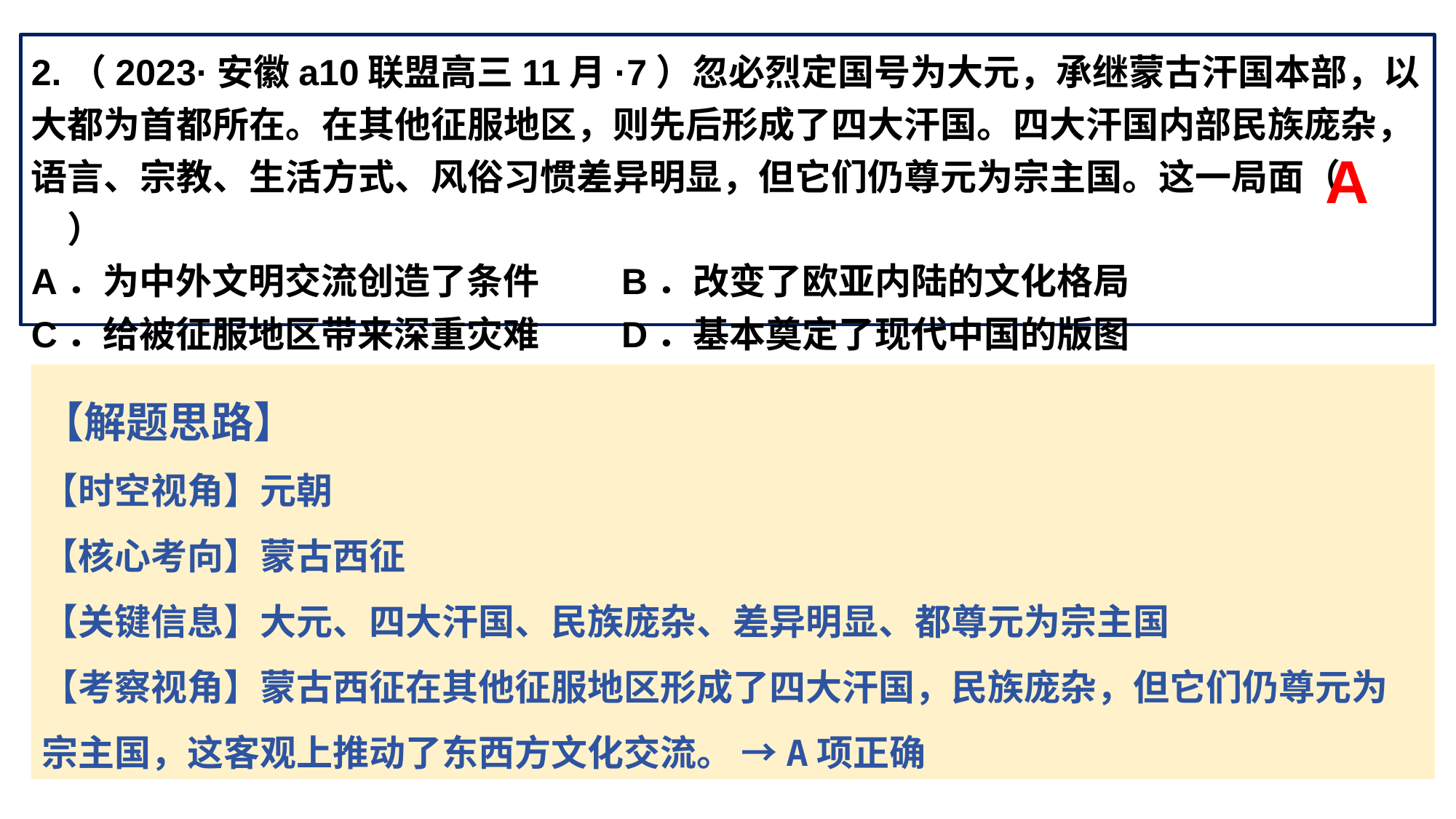

2.（2023·安徽a10联盟高三11月·7）忽必烈定国号为大元，承继蒙古汗国本部，以大都为首都所在。在其他征服地区，则先后形成了四大汗国。四大汗国内部民族庞杂，语言、宗教、生活方式、风俗习惯差异明显，但它们仍尊元为宗主国。这一局面（　　）
A．为中外文明交流创造了条件         B．改变了欧亚内陆的文化格局
C．给被征服地区带来深重灾难         D．基本奠定了现代中国的版图
A
【解题思路】
【时空视角】元朝
【核心考向】蒙古西征
【关键信息】大元、四大汗国、民族庞杂、差异明显、都尊元为宗主国
【考察视角】蒙古西征在其他征服地区形成了四大汗国，民族庞杂，但它们仍尊元为宗主国，这客观上推动了东西方文化交流。 →A项正确